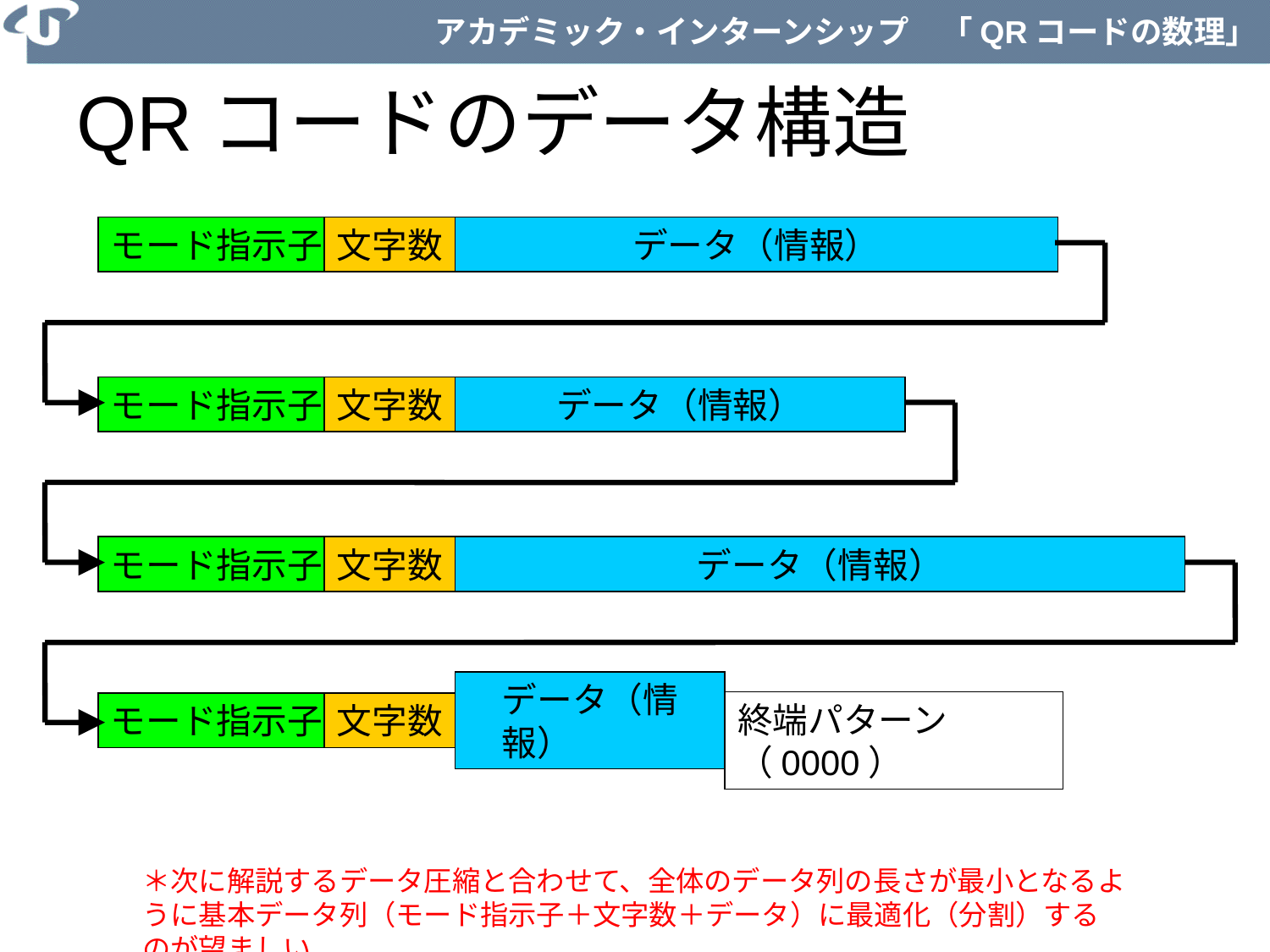

# QRコードのデータ構造
モード指示子
文字数
データ（情報）

モード指示子
文字数
データ（情報）

モード指示子
文字数
データ（情報）

終端パターン（0000）
モード指示子
文字数
データ（情報）
＊次に解説するデータ圧縮と合わせて、全体のデータ列の長さが最小となるように基本データ列（モード指示子＋文字数＋データ）に最適化（分割）するのが望ましい